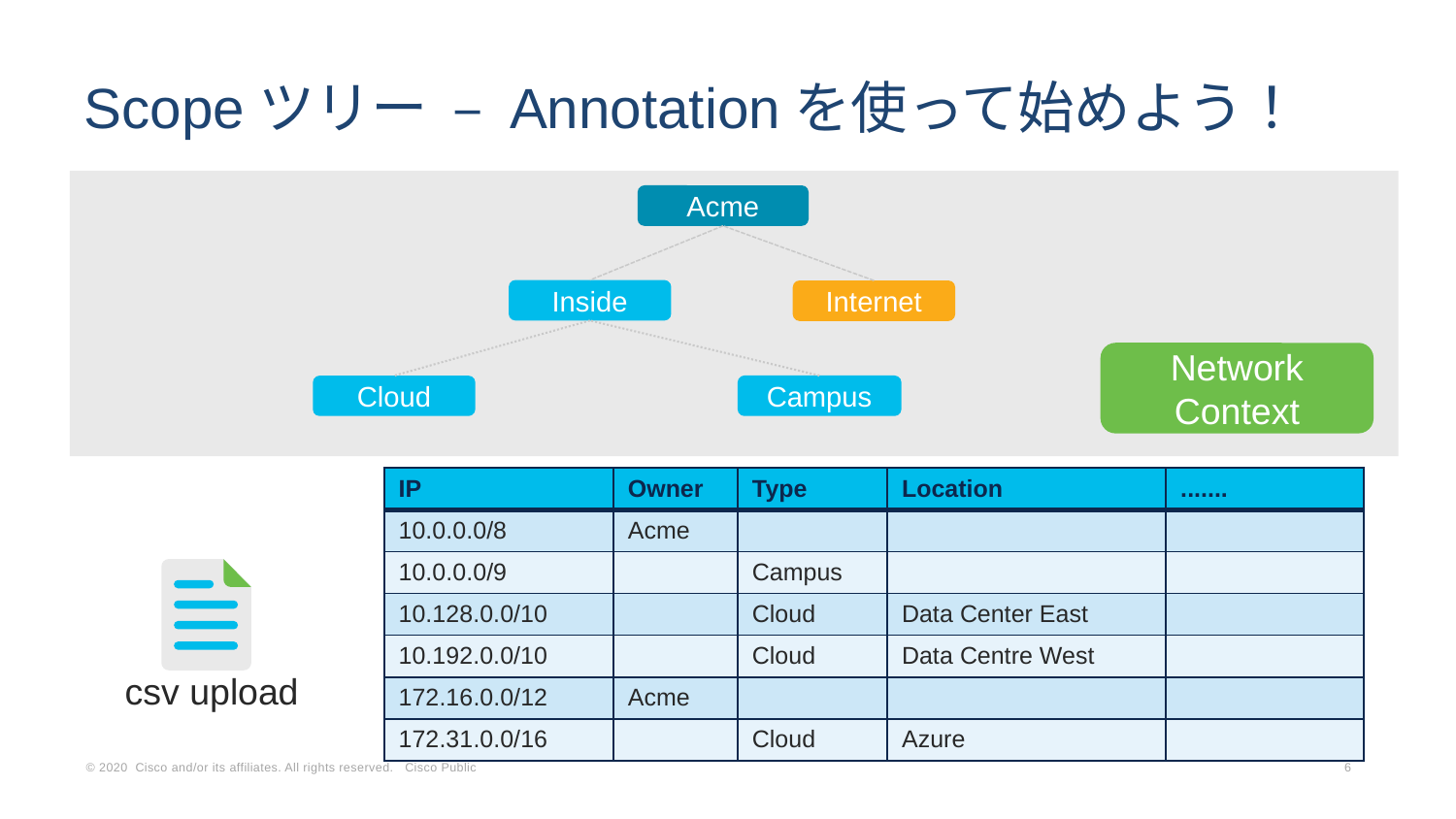

# Scopeツリー  – Annotationを使って始めよう！

Acme
Inside
Internet
Network Context
Campus
Cloud
| IP | Owner | Type | Location | ....... |
| --- | --- | --- | --- | --- |
| 10.0.0.0/8 | Acme |  |  |  |
| 10.0.0.0/9 |  | Campus |  |  |
| 10.128.0.0/10 |  | Cloud | Data Center East |  |
| 10.192.0.0/10 |  | Cloud | Data Centre West |  |
| 172.16.0.0/12 | Acme |  |  |  |
| 172.31.0.0/16 |  | Cloud | Azure |  |

csv upload